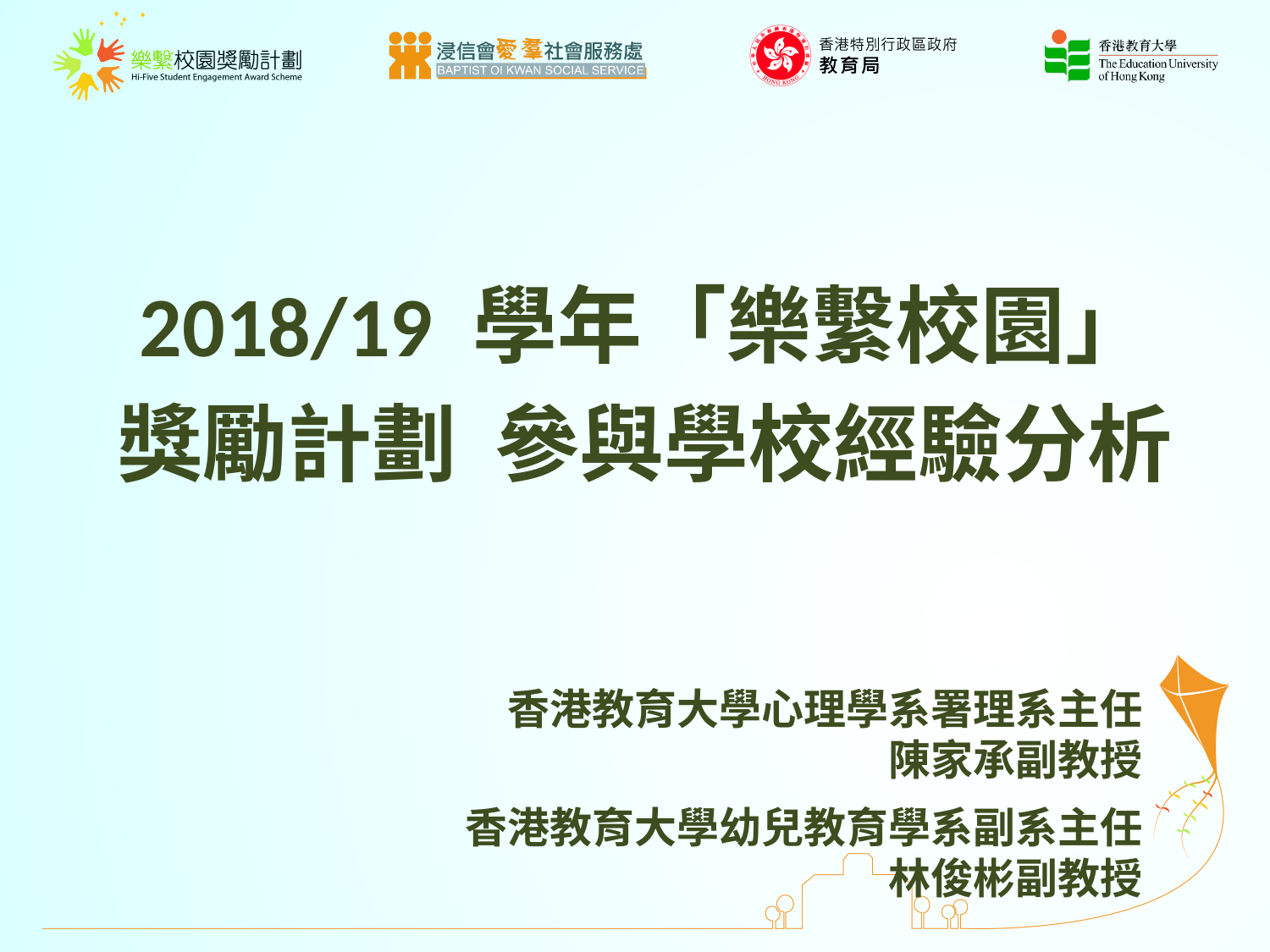

2018/19 學年「樂繫校園」
獎勵計劃  參與學校經驗分析

香港教育大學心理學系署理系主任
陳家承副教授

香港教育大學幼兒教育學系副系主任
林俊彬副教授